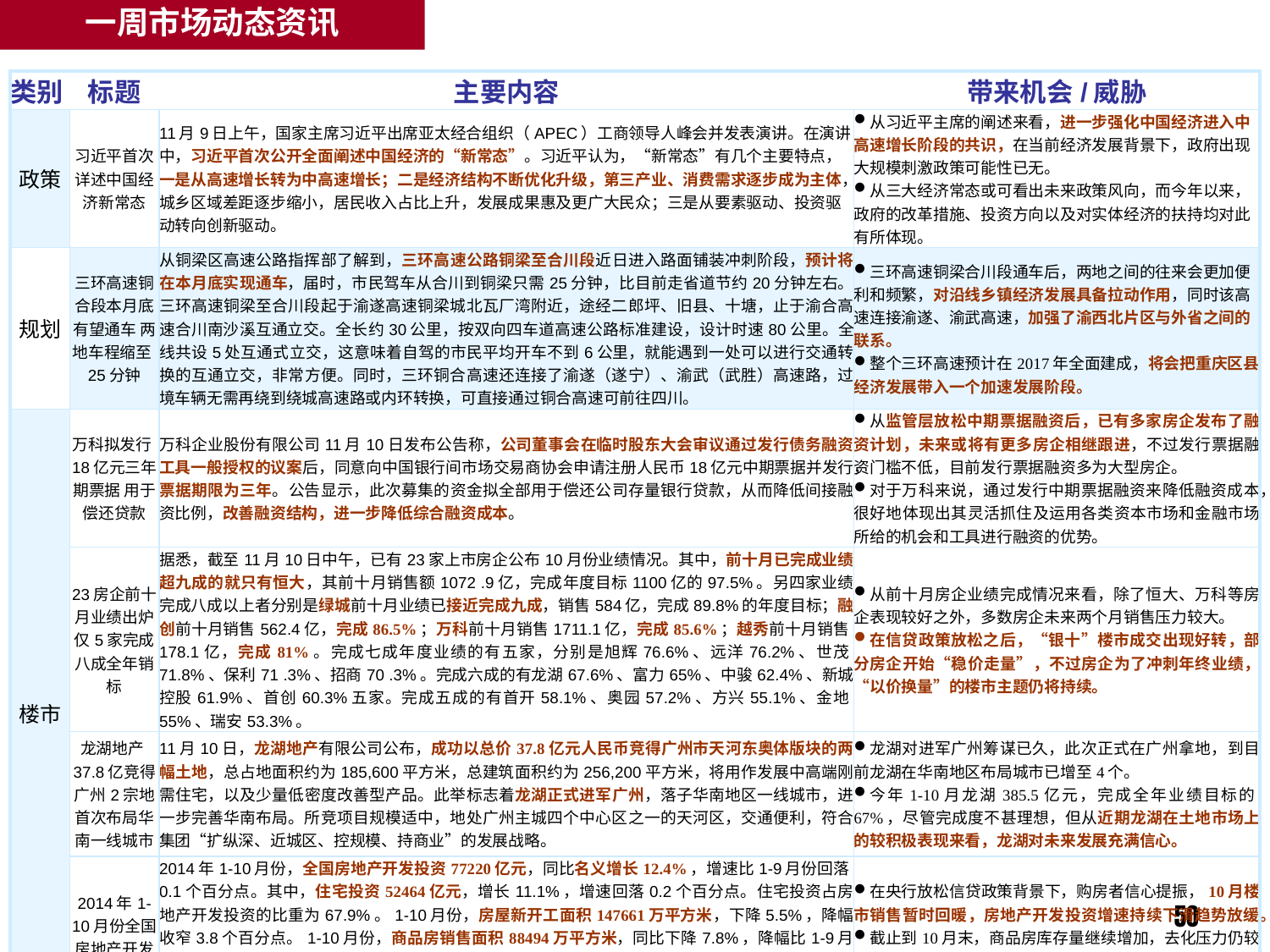

一周市场动态资讯
| 类别 | 标题 | 主要内容 | 带来机会/威胁 |
| --- | --- | --- | --- |
| 政策 | 习近平首次详述中国经济新常态 | 11月9日上午，国家主席习近平出席亚太经合组织（APEC）工商领导人峰会并发表演讲。在演讲中，习近平首次公开全面阐述中国经济的“新常态”。习近平认为，“新常态”有几个主要特点，一是从高速增长转为中高速增长；二是经济结构不断优化升级，第三产业、消费需求逐步成为主体，城乡区域差距逐步缩小，居民收入占比上升，发展成果惠及更广大民众；三是从要素驱动、投资驱动转向创新驱动。 | 从习近平主席的阐述来看，进一步强化中国经济进入中高速增长阶段的共识，在当前经济发展背景下，政府出现大规模刺激政策可能性已无。 从三大经济常态或可看出未来政策风向，而今年以来，政府的改革措施、投资方向以及对实体经济的扶持均对此有所体现。 |
| 规划 | 三环高速铜合段本月底有望通车 两地车程缩至25分钟 | 从铜梁区高速公路指挥部了解到，三环高速公路铜梁至合川段近日进入路面铺装冲刺阶段，预计将在本月底实现通车，届时，市民驾车从合川到铜梁只需25分钟，比目前走省道节约20分钟左右。三环高速铜梁至合川段起于渝遂高速铜梁城北瓦厂湾附近，途经二郎坪、旧县、十塘，止于渝合高速合川南沙溪互通立交。全长约30公里，按双向四车道高速公路标准建设，设计时速80公里。全线共设5处互通式立交，这意味着自驾的市民平均开车不到6公里，就能遇到一处可以进行交通转换的互通立交，非常方便。同时，三环铜合高速还连接了渝遂（遂宁）、渝武（武胜）高速路，过境车辆无需再绕到绕城高速路或内环转换，可直接通过铜合高速可前往四川。 | 三环高速铜梁合川段通车后，两地之间的往来会更加便利和频繁，对沿线乡镇经济发展具备拉动作用，同时该高速连接渝遂、渝武高速，加强了渝西北片区与外省之间的联系。 整个三环高速预计在2017年全面建成，将会把重庆区县经济发展带入一个加速发展阶段。 |
| 楼市 | 万科拟发行18亿元三年期票据 用于偿还贷款 | 万科企业股份有限公司11月10日发布公告称，公司董事会在临时股东大会审议通过发行债务融资工具一般授权的议案后，同意向中国银行间市场交易商协会申请注册人民币18亿元中期票据并发行，票据期限为三年。公告显示，此次募集的资金拟全部用于偿还公司存量银行贷款，从而降低间接融资比例，改善融资结构，进一步降低综合融资成本。 | 从监管层放松中期票据融资后，已有多家房企发布了融资计划，未来或将有更多房企相继跟进，不过发行票据融资门槛不低，目前发行票据融资多为大型房企。 对于万科来说，通过发行中期票据融资来降低融资成本，很好地体现出其灵活抓住及运用各类资本市场和金融市场所给的机会和工具进行融资的优势。 |
|  | 23房企前十月业绩出炉 仅5家完成八成全年销标 | 据悉，截至11月10日中午，已有23家上市房企公布10月份业绩情况。其中，前十月已完成业绩超九成的就只有恒大，其前十月销售额1072 .9亿，完成年度目标1100亿的97.5%。另四家业绩完成八成以上者分别是绿城前十月业绩已接近完成九成，销售584亿，完成89.8%的年度目标；融创前十月销售562.4亿，完成86.5%；万科前十月销售1711.1亿，完成85.6%；越秀前十月销售178.1亿，完成81%。完成七成年度业绩的有五家，分别是旭辉76.6%、远洋76.2%、世茂71.8%、保利71 .3%、招商70 .3%。完成六成的有龙湖67.6%、富力65%、中骏62.4%、新城控股61.9%、首创60.3%五家。完成五成的有首开58.1%、奥园57.2%、方兴55.1%、金地55%、瑞安53.3%。 | 从前十月房企业绩完成情况来看，除了恒大、万科等房企表现较好之外，多数房企未来两个月销售压力较大。 在信贷政策放松之后，“银十”楼市成交出现好转，部分房企开始“稳价走量”，不过房企为了冲刺年终业绩，“以价换量”的楼市主题仍将持续。 |
|  | 龙湖地产37.8亿竞得广州2宗地 首次布局华南一线城市 | 11月10日，龙湖地产有限公司公布，成功以总价37.8亿元人民币竞得广州市天河东奥体版块的两幅土地，总占地面积约为185,600平方米，总建筑面积约为256,200平方米，将用作发展中高端刚需住宅，以及少量低密度改善型产品。此举标志着龙湖正式进军广州，落子华南地区一线城市，进一步完善华南布局。所竞项目规模适中，地处广州主城四个中心区之一的天河区，交通便利，符合集团“扩纵深、近城区、控规模、持商业”的发展战略。 | 龙湖对进军广州筹谋已久，此次正式在广州拿地，到目前龙湖在华南地区布局城市已增至4个。 今年1-10月龙湖385.5亿元，完成全年业绩目标的67%，尽管完成度不甚理想，但从近期龙湖在土地市场上的较积极表现来看，龙湖对未来发展充满信心。 |
|  | 2014年1-10月份全国房地产开发和销售情况 | 2014年1-10月份，全国房地产开发投资77220亿元，同比名义增长12.4%，增速比1-9月份回落0.1个百分点。其中，住宅投资52464亿元，增长11.1%，增速回落0.2个百分点。住宅投资占房地产开发投资的比重为67.9%。1-10月份，房屋新开工面积147661万平方米，下降5.5%，降幅收窄3.8个百分点。1-10月份，商品房销售面积88494万平方米，同比下降7.8%，降幅比1-9月份收窄0.8个百分点。10月份当月，商品房销售面积11362万平方米，同比下降1.6%，降幅比上月减缓8.7个百分点；商品房销售额7158亿元，同比下降0.7%，降幅比上月减缓8.2个百分点。10月末，商品房待售面积58239万平方米，比9月末增加1091万平方米。 | 在央行放松信贷政策背景下，购房者信心提振，10月楼市销售暂时回暖，房地产开发投资增速持续下滑趋势放缓。 截止到10月末，商品房库存量继续增加，去化压力仍较大，年底房企冲刺年终业绩，加快库存去化，房地产开发投资增速或能继续保持稳定。 |
50